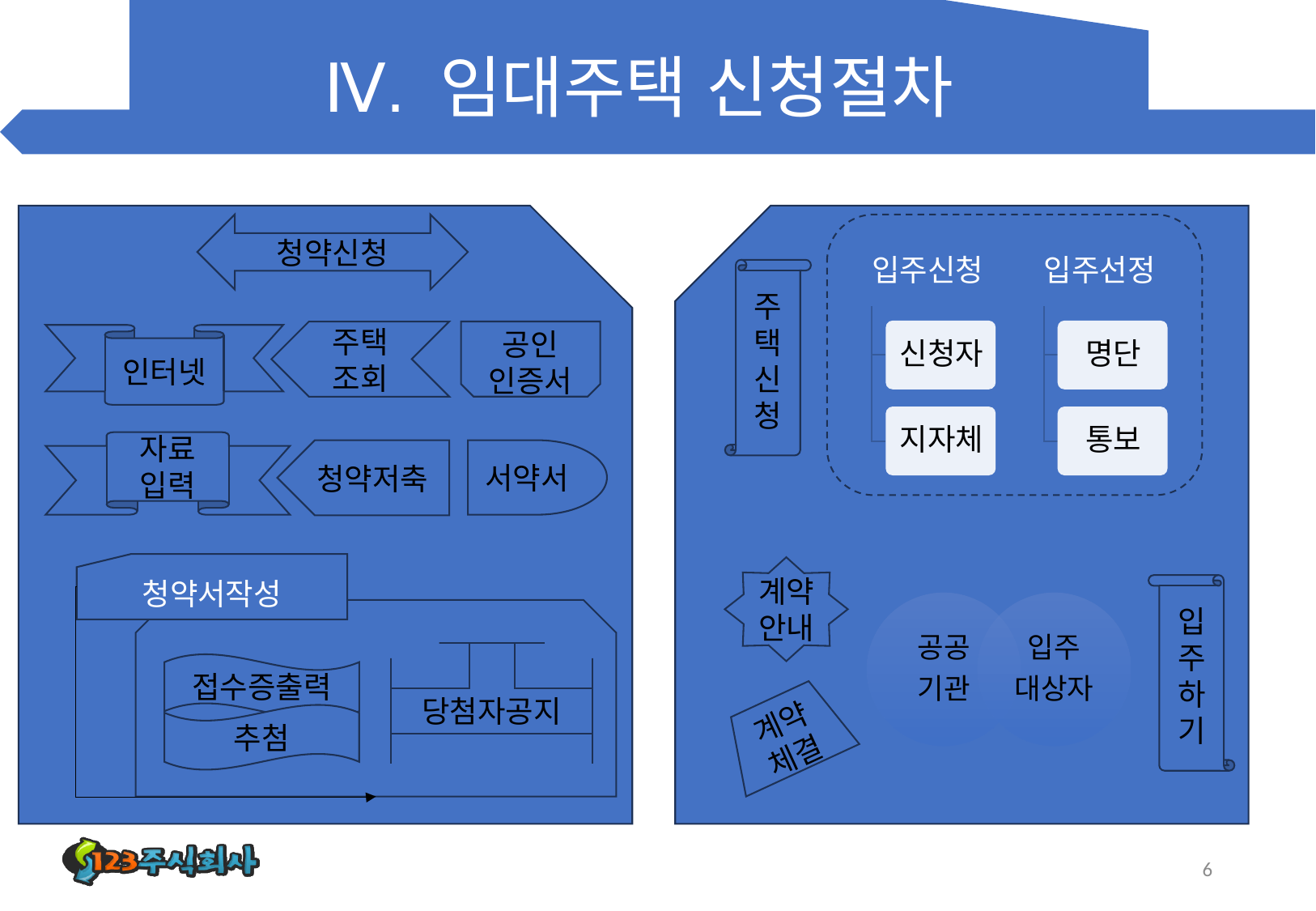

# Ⅳ. 임대주택 신청절차

청약신청
공인
인증서
주택
조회

인터넷
자료
입력
청약저축
서약서
청약서작성

당첨자공지
접수증출력
추첨

입주신청
신청자
지자체
입주선정
명단
통보
주
택
신
청
계약
안내
공공
기관
입주
대상자
입
주
하
기
계약
체결
6